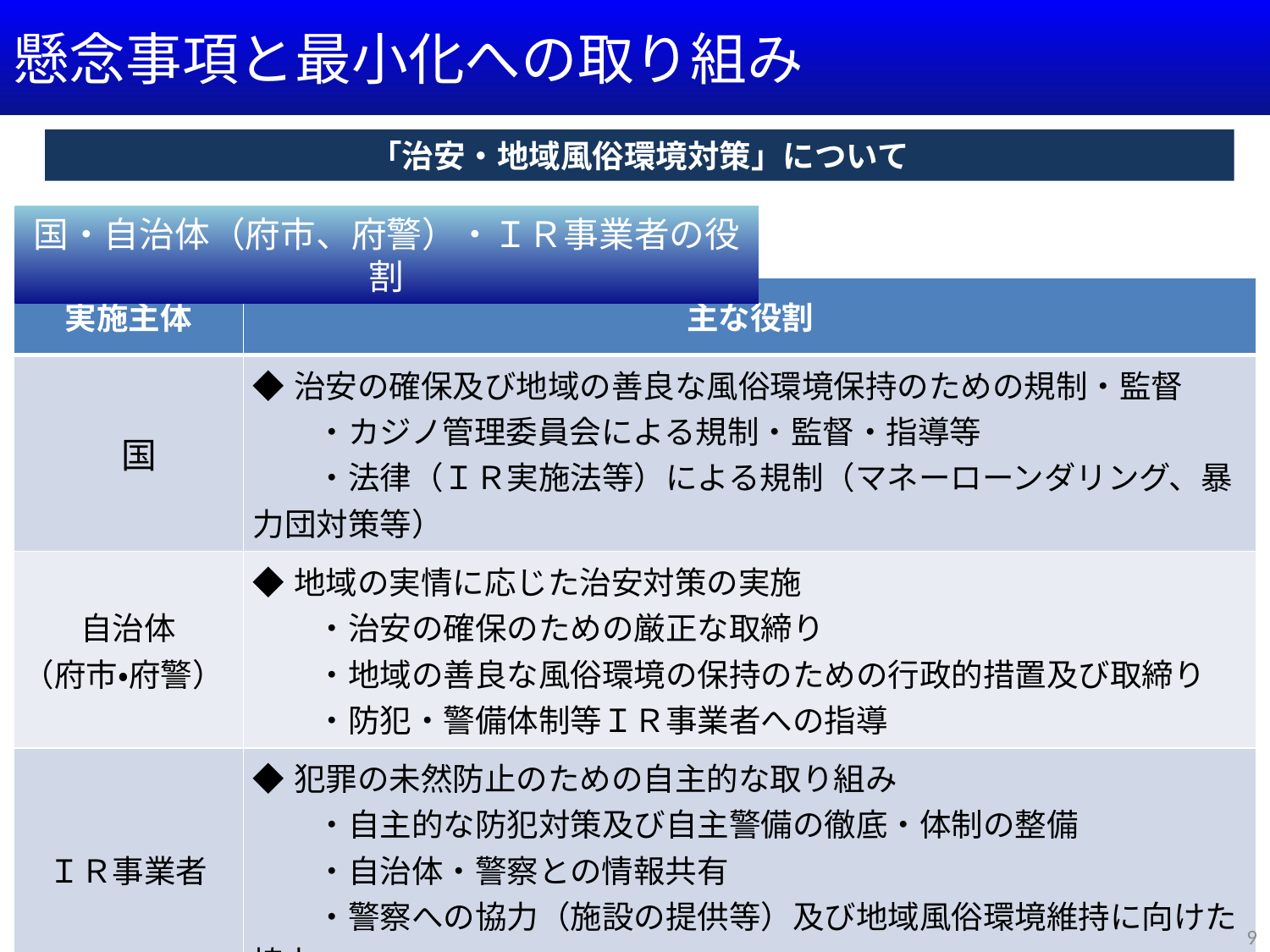

懸念事項と最小化への取り組み
「治安・地域風俗環境対策」について
国・自治体（府市、府警）・ＩＲ事業者の役割
| 実施主体 | 主な役割 |
| --- | --- |
| 国 | ◆治安の確保及び地域の善良な風俗環境保持のための規制・監督 　　・カジノ管理委員会による規制・監督・指導等 　　・法律（ＩＲ実施法等）による規制（マネーローンダリング、暴力団対策等） |
| 自治体 （府市・府警） | ◆地域の実情に応じた治安対策の実施 　　・治安の確保のための厳正な取締り 　　・地域の善良な風俗環境の保持のための行政的措置及び取締り 　　・防犯・警備体制等ＩＲ事業者への指導 |
| ＩＲ事業者 | ◆犯罪の未然防止のための自主的な取り組み 　　・自主的な防犯対策及び自主警備の徹底・体制の整備 　　・自治体・警察との情報共有 　　・警察への協力（施設の提供等）及び地域風俗環境維持に向けた協力 |
9